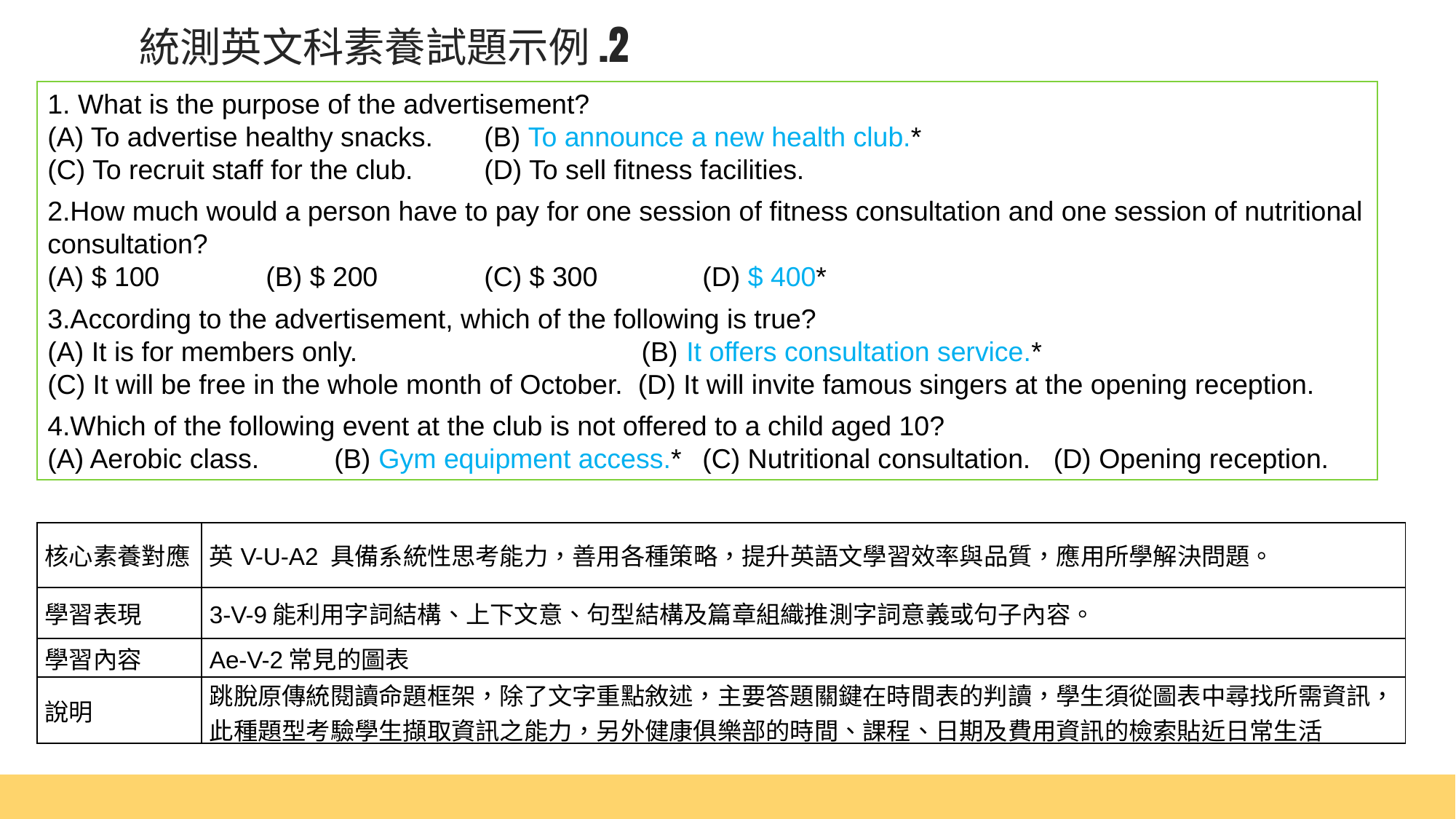

統測英文科素養試題示例.2
1. What is the purpose of the advertisement?
(A) To advertise healthy snacks.	(B) To announce a new health club.*
(C) To recruit staff for the club.	(D) To sell fitness facilities.
2.How much would a person have to pay for one session of fitness consultation and one session of nutritional consultation?
(A) $ 100 	(B) $ 200	(C) $ 300	(D) $ 400*
3.According to the advertisement, which of the following is true?
(A) It is for members only.	                                   (B) It offers consultation service.*
(C) It will be free in the whole month of October.  (D) It will invite famous singers at the opening reception.
4.Which of the following event at the club is not offered to a child aged 10?
(A) Aerobic class.	         (B) Gym equipment access.*	(C) Nutritional consultation.   (D) Opening reception.
| 核心素養對應 | 英V-U-A2 具備系統性思考能力，善用各種策略，提升英語文學習效率與品質，應用所學解決問題。 |
| --- | --- |
| 學習表現 | 3-V-9能利用字詞結構、上下文意、句型結構及篇章組織推測字詞意義或句子內容。 |
| 學習內容 | Ae-V-2常見的圖表 |
| 說明 | 跳脫原傳統閱讀命題框架，除了文字重點敘述，主要答題關鍵在時間表的判讀，學生須從圖表中尋找所需資訊，此種題型考驗學生擷取資訊之能力，另外健康俱樂部的時間、課程、日期及費用資訊的檢索貼近日常生活 |